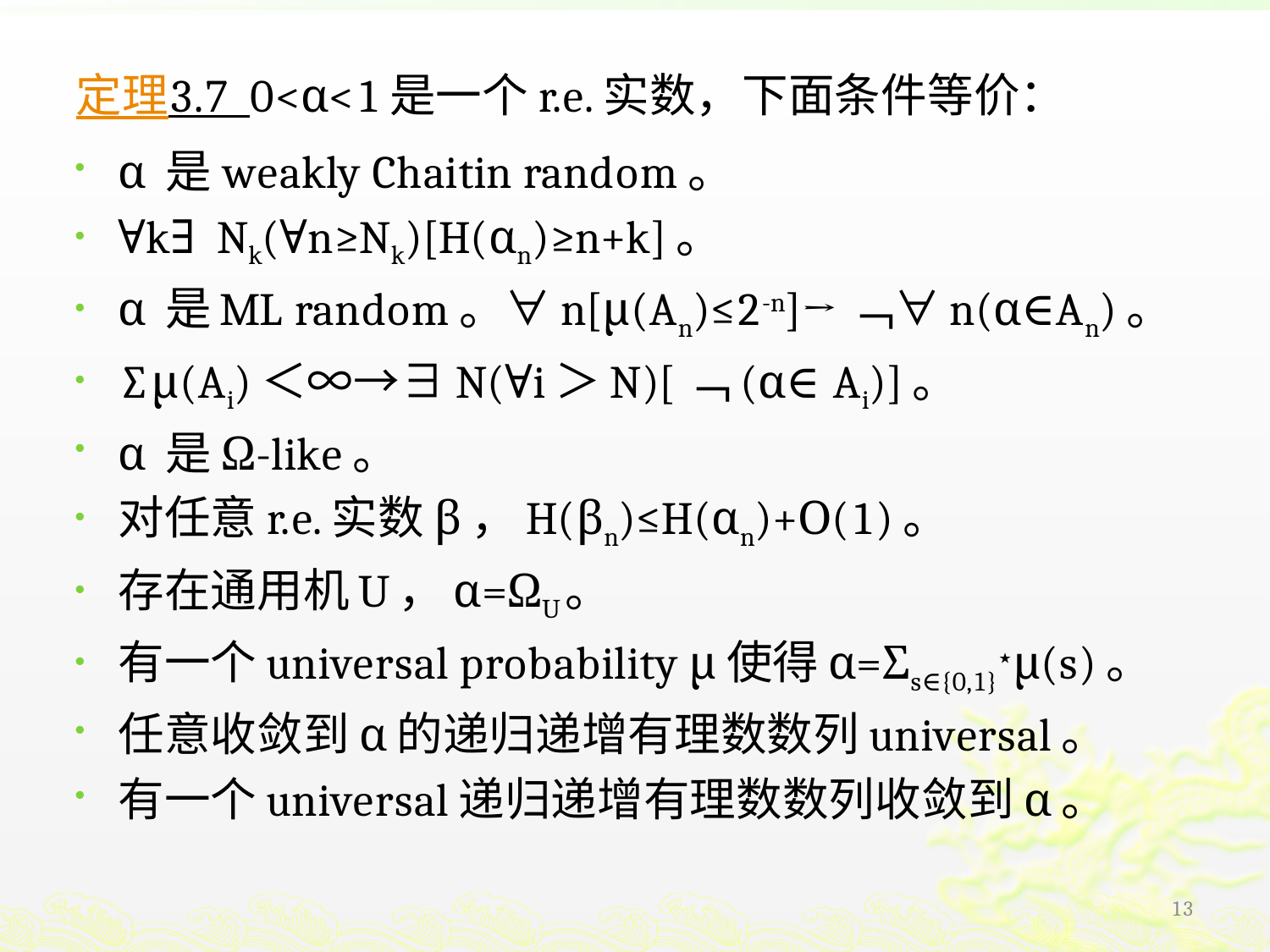

定理3.7  0<α<1是一个r.e.实数，下面条件等价：
α 是weakly Chaitin random。
∀k∃Nk(∀n≥Nk)[H(αn)≥n+k]。
α 是ML random。∀n[μ(An)≤2-n]→﹁∀n(α∈An)。
∑μ(Ai)＜∞→∃N(∀i＞N)[﹁(α∈Ai)]。
α 是Ω-like。
对任意r.e.实数β，H(βn)≤H(αn)+Ο(1)。
存在通用机U，α=ΩU。
有一个universal probability μ使得α=Σs∈{0,1}⋆μ(s)。
任意收敛到α的递归递增有理数数列universal。
有一个universal递归递增有理数数列收敛到α。
13